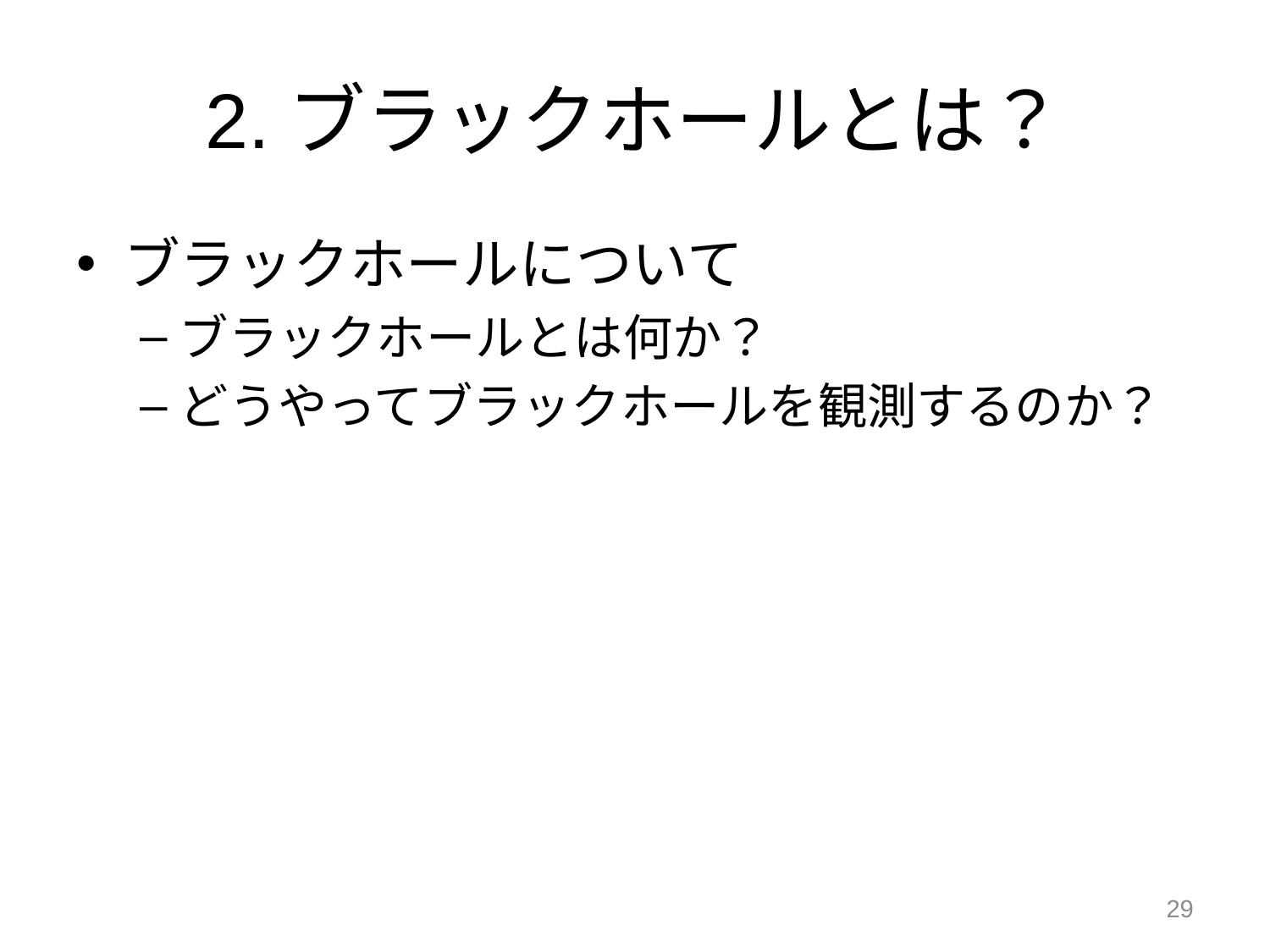

# 2.ブラックホールとは？
ブラックホールについて
ブラックホールとは何か？
どうやってブラックホールを観測するのか？

29